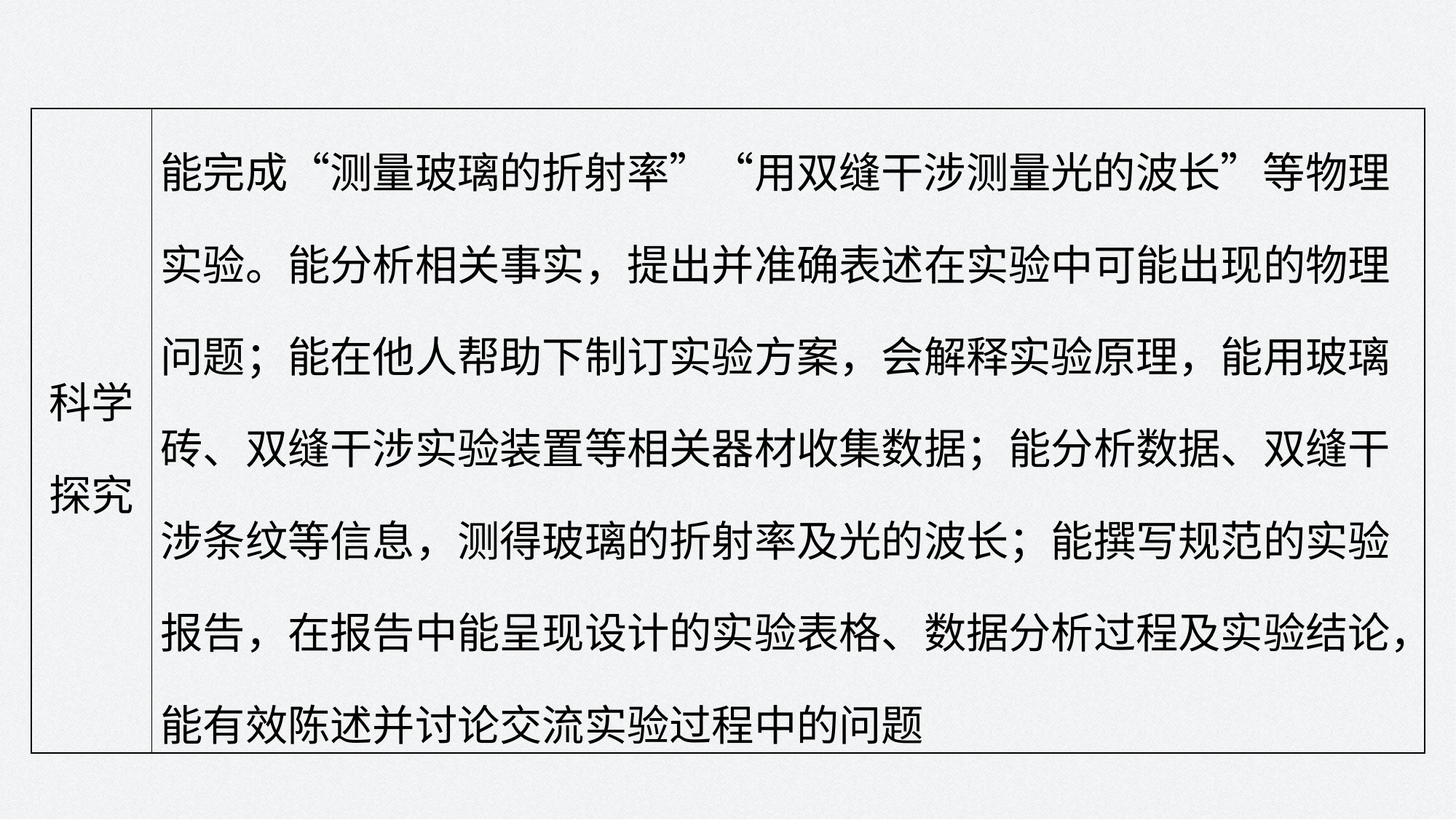

| 科学探究 | 能完成“测量玻璃的折射率”“用双缝干涉测量光的波长”等物理实验。能分析相关事实，提出并准确表述在实验中可能出现的物理问题；能在他人帮助下制订实验方案，会解释实验原理，能用玻璃砖、双缝干涉实验装置等相关器材收集数据；能分析数据、双缝干涉条纹等信息，测得玻璃的折射率及光的波长；能撰写规范的实验报告，在报告中能呈现设计的实验表格、数据分析过程及实验结论，能有效陈述并讨论交流实验过程中的问题 |
| --- | --- |